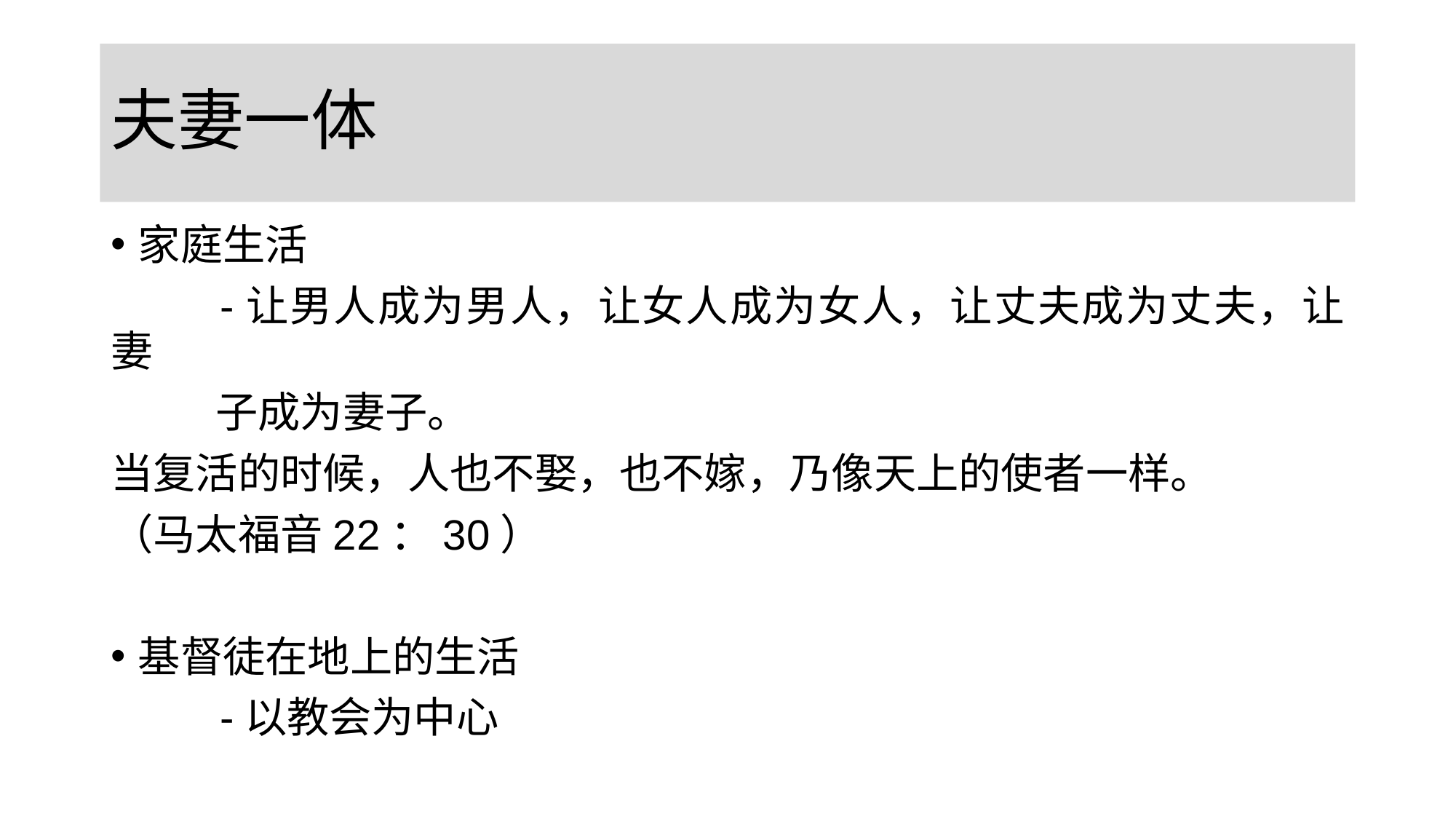

# 夫妻一体
家庭生活
	-让男人成为男人，让女人成为女人，让丈夫成为丈夫，让妻
          子成为妻子。
当复活的时候，人也不娶，也不嫁，乃像天上的使者一样。
（马太福音22：30）

基督徒在地上的生活
	-以教会为中心